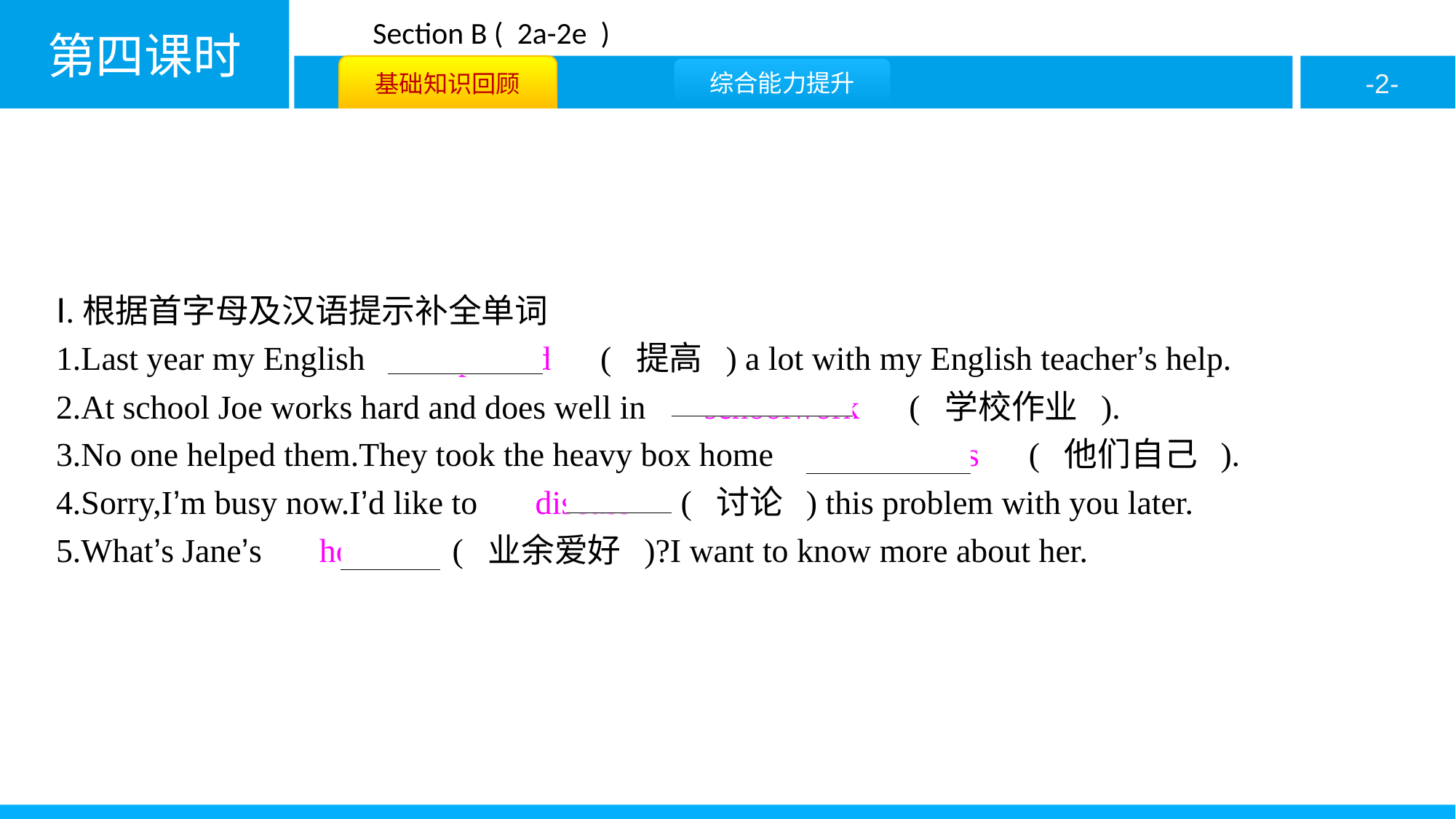

Ⅰ.根据首字母及汉语提示补全单词
1.Last year my English 　improved　(  提高  ) a lot with my English teacher’s help.
2.At school Joe works hard and does well in 　schoolwork　(  学校作业  ).
3.No one helped them.They took the heavy box home 　themselves　(  他们自己  ).
4.Sorry,I’m busy now.I’d like to 　discuss　(  讨论  ) this problem with you later.
5.What’s Jane’s 　hobby　(  业余爱好  )?I want to know more about her.